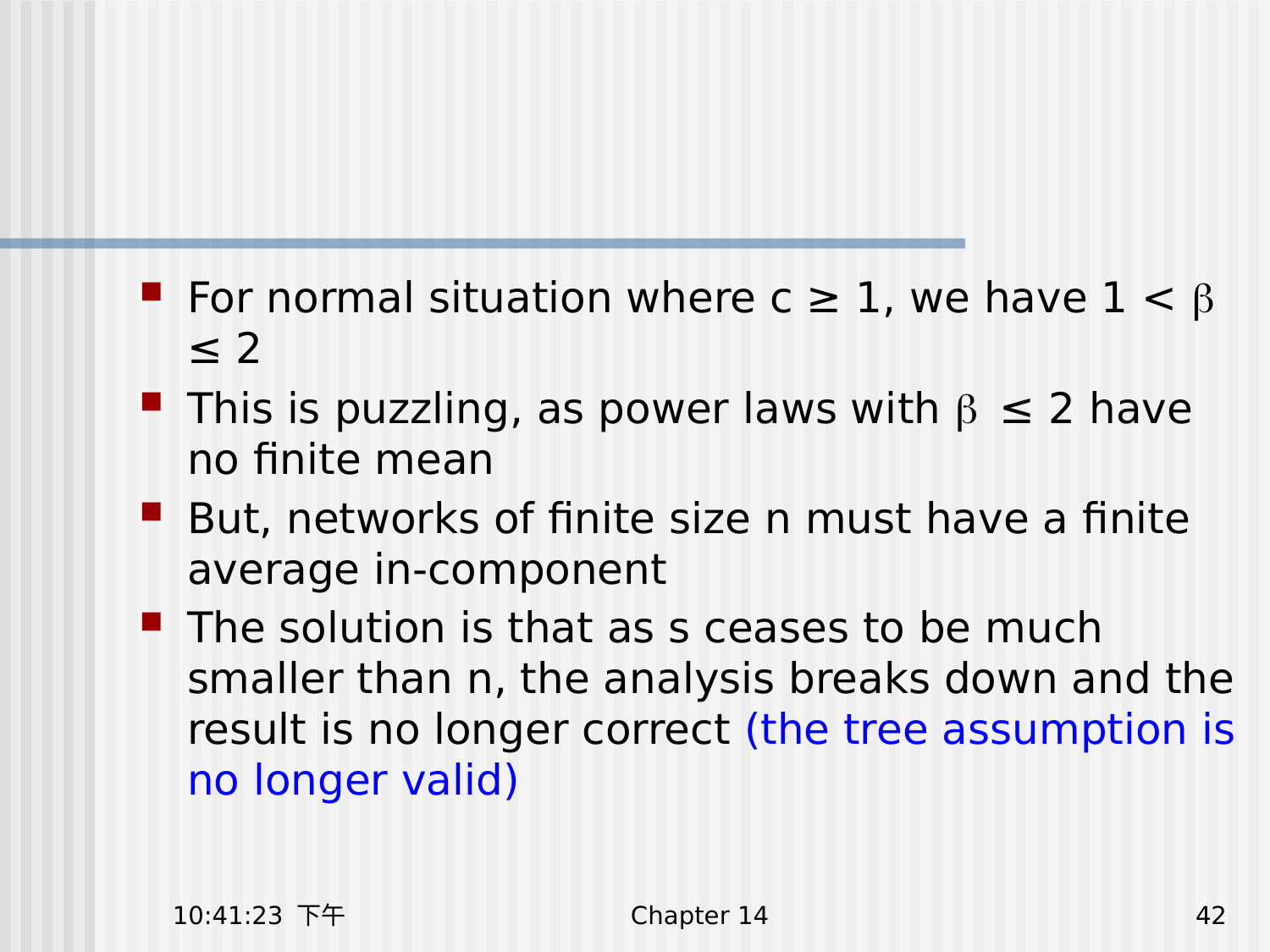

#
For normal situation where c ≥ 1, we have 1 < β ≤ 2
This is puzzling, as power laws with β ≤ 2 have no finite mean
But, networks of finite size n must have a finite average in-component
The solution is that as s ceases to be much smaller than n, the analysis breaks down and the result is no longer correct (the tree assumption is no longer valid)
10:41:23 下午
Chapter 14
42